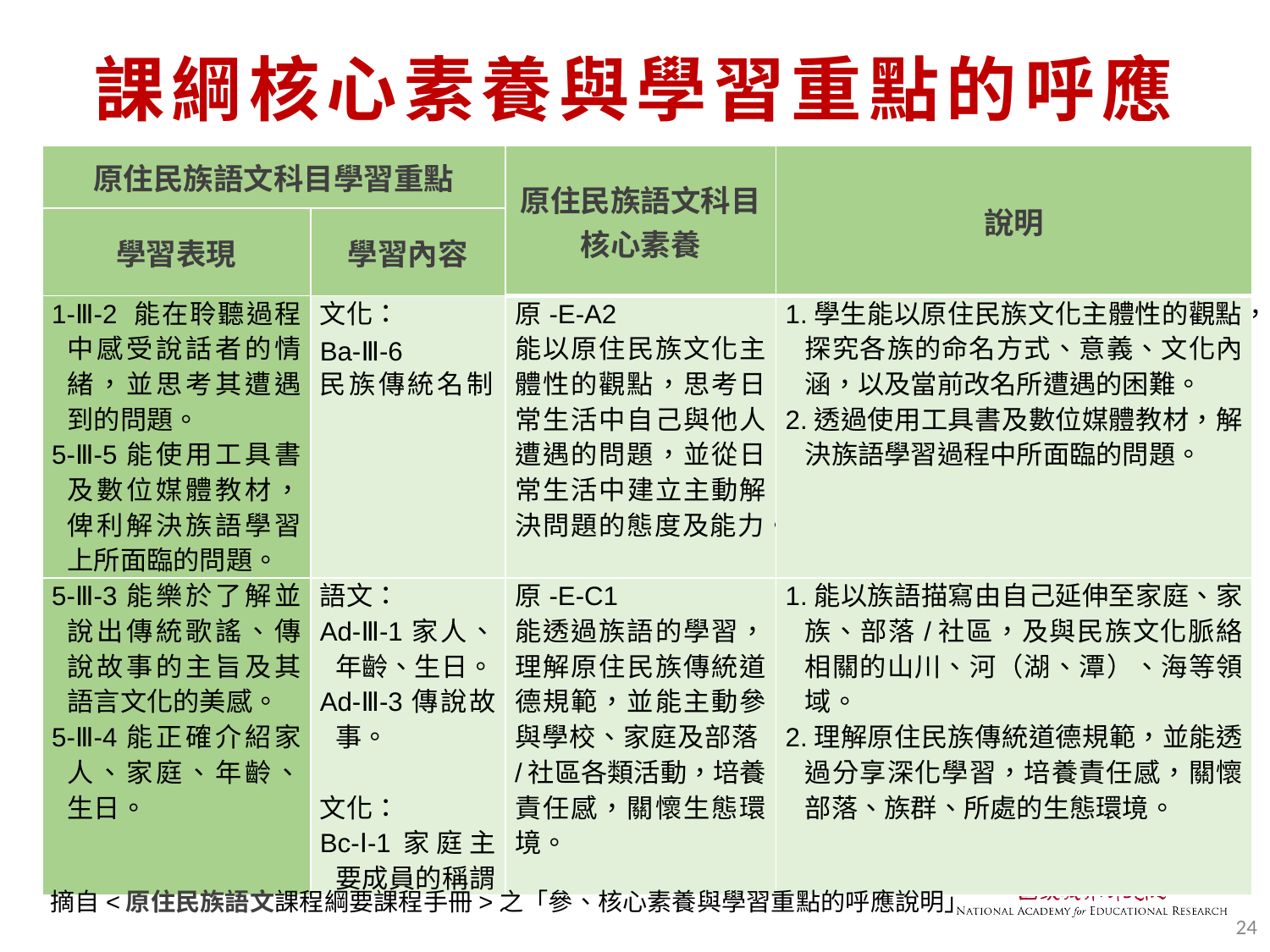

# 課綱核心素養與學習重點的呼應
| 原住民族語文科目學習重點 |  | 原住民族語文科目 核心素養 | 說明 |
| --- | --- | --- | --- |
| 學習表現 | 學習內容 |  |  |
| 1-Ⅲ-2 能在聆聽過程中感受說話者的情緒，並思考其遭遇到的問題。 5-Ⅲ-5能使用工具書及數位媒體教材，俾利解決族語學習上所面臨的問題。 | 文化： Ba-Ⅲ-6 民族傳統名制。 | 原-E-A2 能以原住民族文化主體性的觀點，思考日常生活中自己與他人遭遇的問題，並從日常生活中建立主動解決問題的態度及能力。 | 1.學生能以原住民族文化主體性的觀點，探究各族的命名方式、意義、文化內涵，以及當前改名所遭遇的困難。 2.透過使用工具書及數位媒體教材，解決族語學習過程中所面臨的問題。 |
| 5-Ⅲ-3能樂於了解並說出傳統歌謠、傳說故事的主旨及其語言文化的美感。 5-Ⅲ-4能正確介紹家人、家庭、年齡、生日。 | 語文： Ad-Ⅲ-1家人、年齡、生日。 Ad-Ⅲ-3傳說故事。   文化： Bc-Ⅰ-1家庭主要成員的稱謂。 | 原-E-C1 能透過族語的學習，理解原住民族傳統道德規範，並能主動參與學校、家庭及部落/社區各類活動，培養責任感，關懷生態環境。 | 1.能以族語描寫由自己延伸至家庭、家族、部落/社區，及與民族文化脈絡相關的山川、河（湖、潭）、海等領域。 2.理解原住民族傳統道德規範，並能透過分享深化學習，培養責任感，關懷部落、族群、所處的生態環境。 |
摘自<原住民族語文課程綱要課程手冊>之「參、核心素養與學習重點的呼應說明」
24